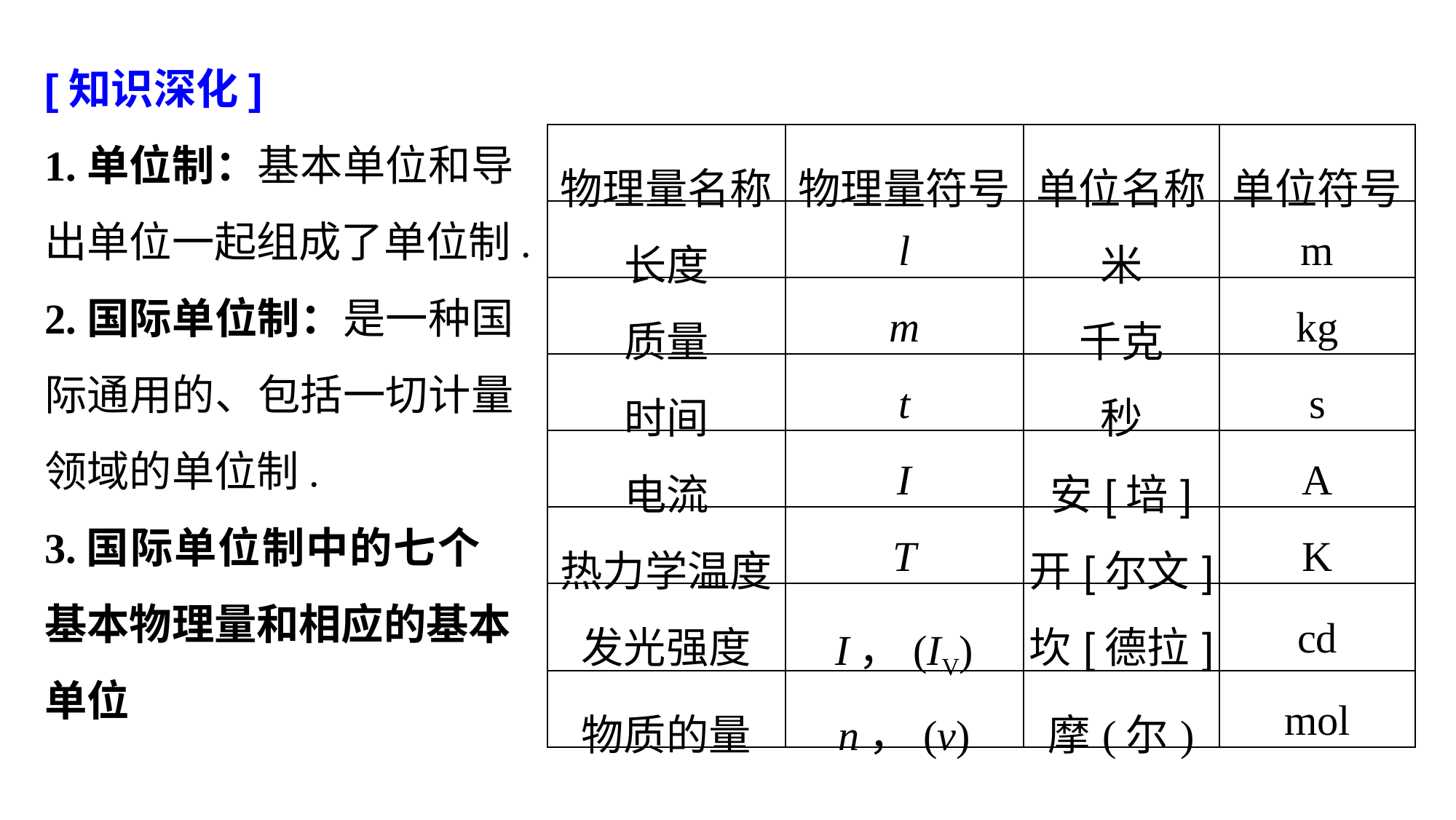

[知识深化]
1.单位制：基本单位和导出单位一起组成了单位制.
2.国际单位制：是一种国际通用的、包括一切计量领域的单位制.
3.国际单位制中的七个基本物理量和相应的基本单位
| 物理量名称 | 物理量符号 | 单位名称 | 单位符号 |
| --- | --- | --- | --- |
| 长度 | l | 米 | m |
| 质量 | m | 千克 | kg |
| 时间 | t | 秒 | s |
| 电流 | I | 安[培] | A |
| 热力学温度 | T | 开[尔文] | K |
| 发光强度 | I，(IV) | 坎[德拉] | cd |
| 物质的量 | n，(ν) | 摩(尔) | mol |